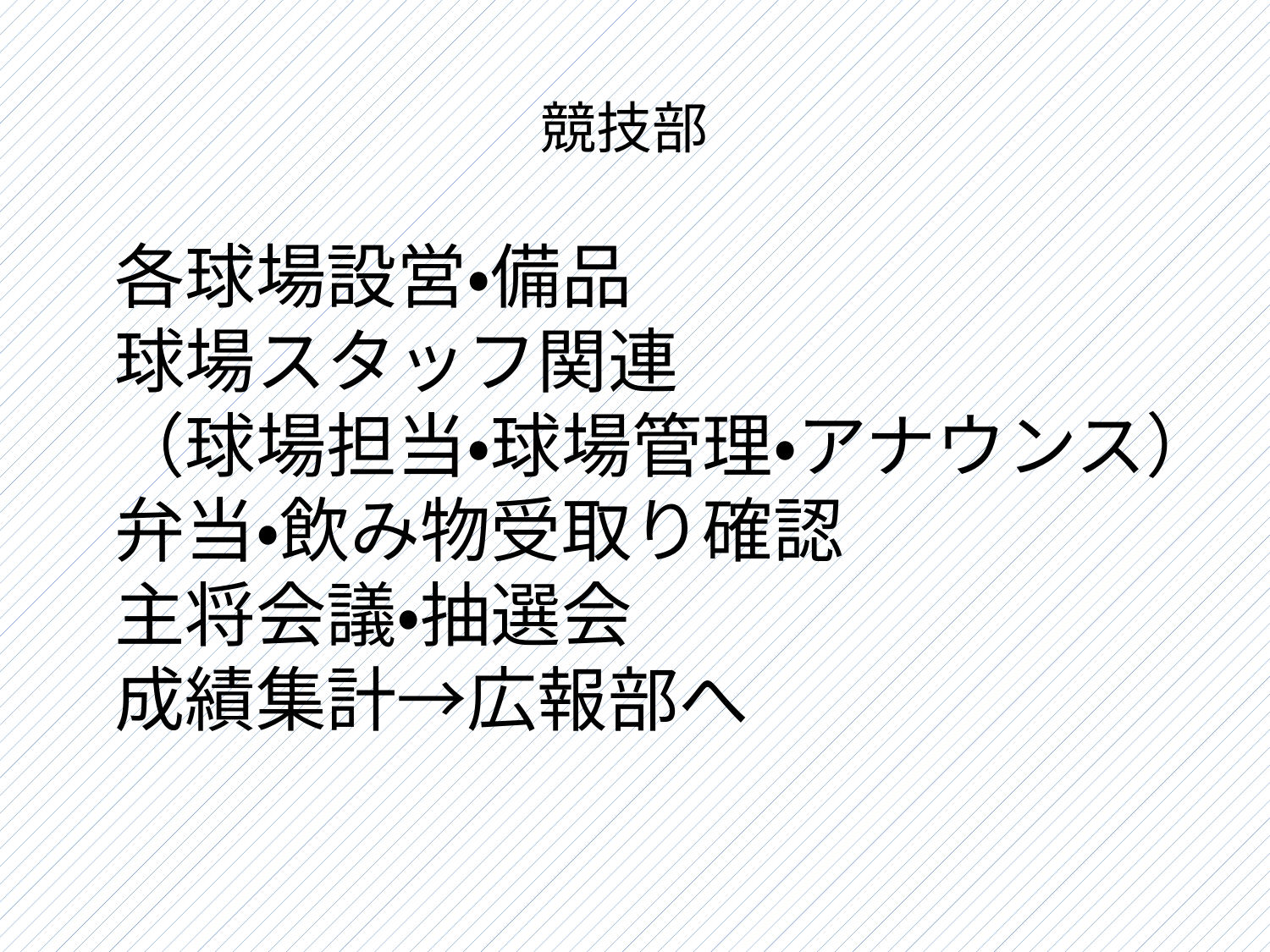

# 競技部
各球場設営・備品
球場スタッフ関連
（球場担当・球場管理・アナウンス）
弁当・飲み物受取り確認
主将会議・抽選会
成績集計→広報部へ